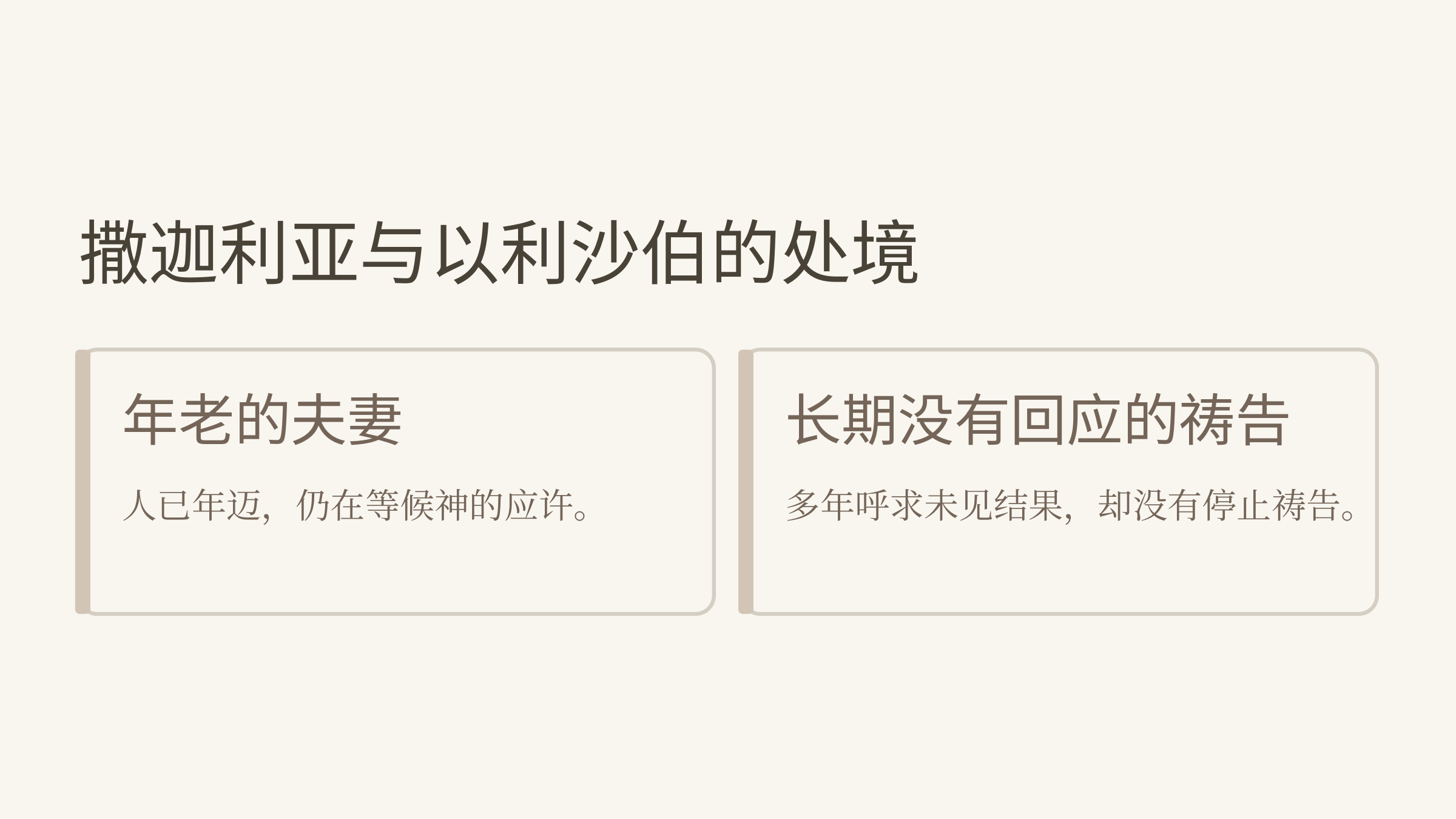

撒迦利亚与以利沙伯的处境

年老的夫妻
长期没有回应的祷告
人已年迈，仍在等候神的应许。
多年呼求未见结果，却没有停止祷告。